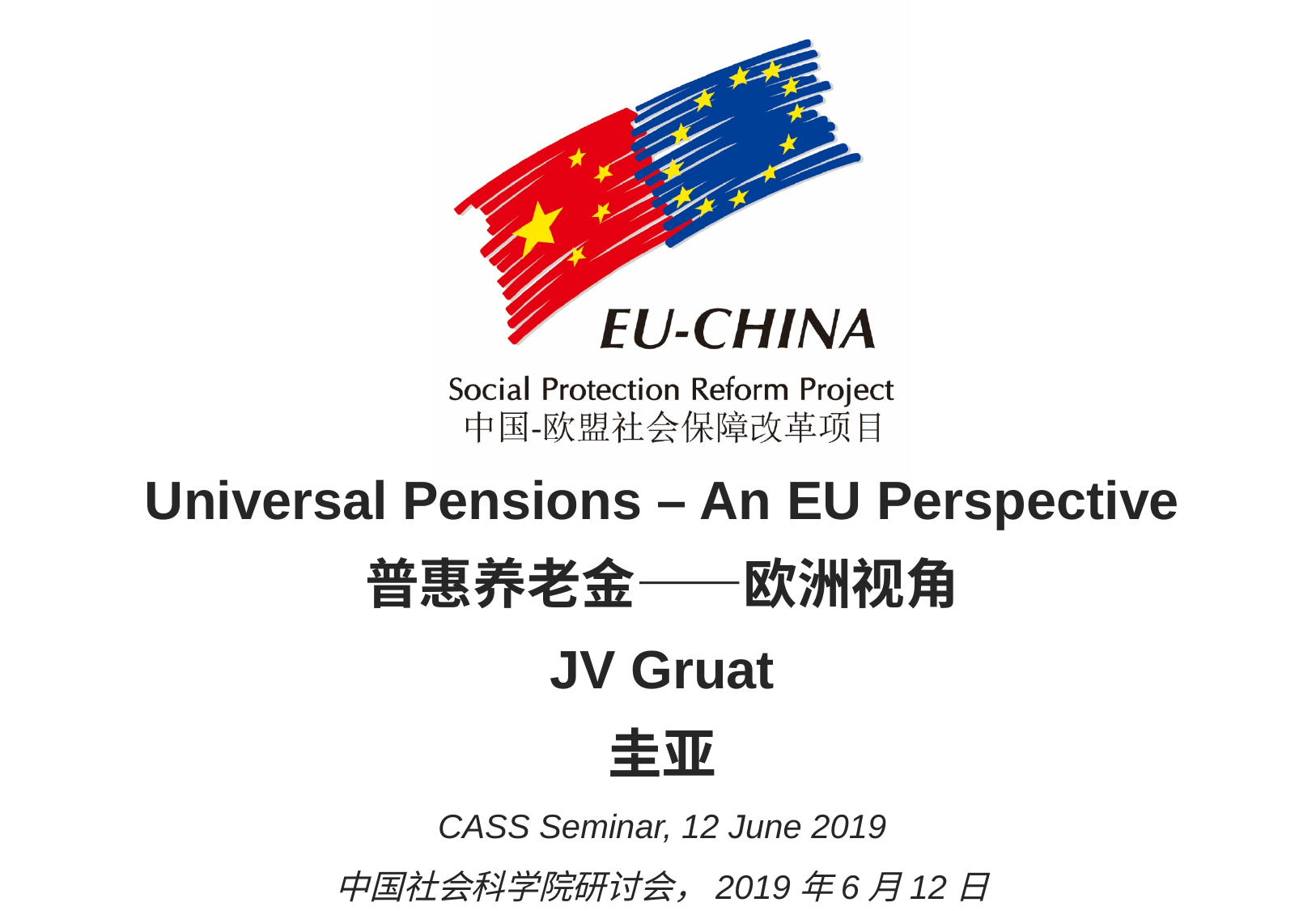

Universal Pensions – An EU Perspective
普惠养老金——欧洲视角
JV Gruat
圭亚
CASS Seminar, 12 June 2019
中国社会科学院研讨会，2019年6月12日